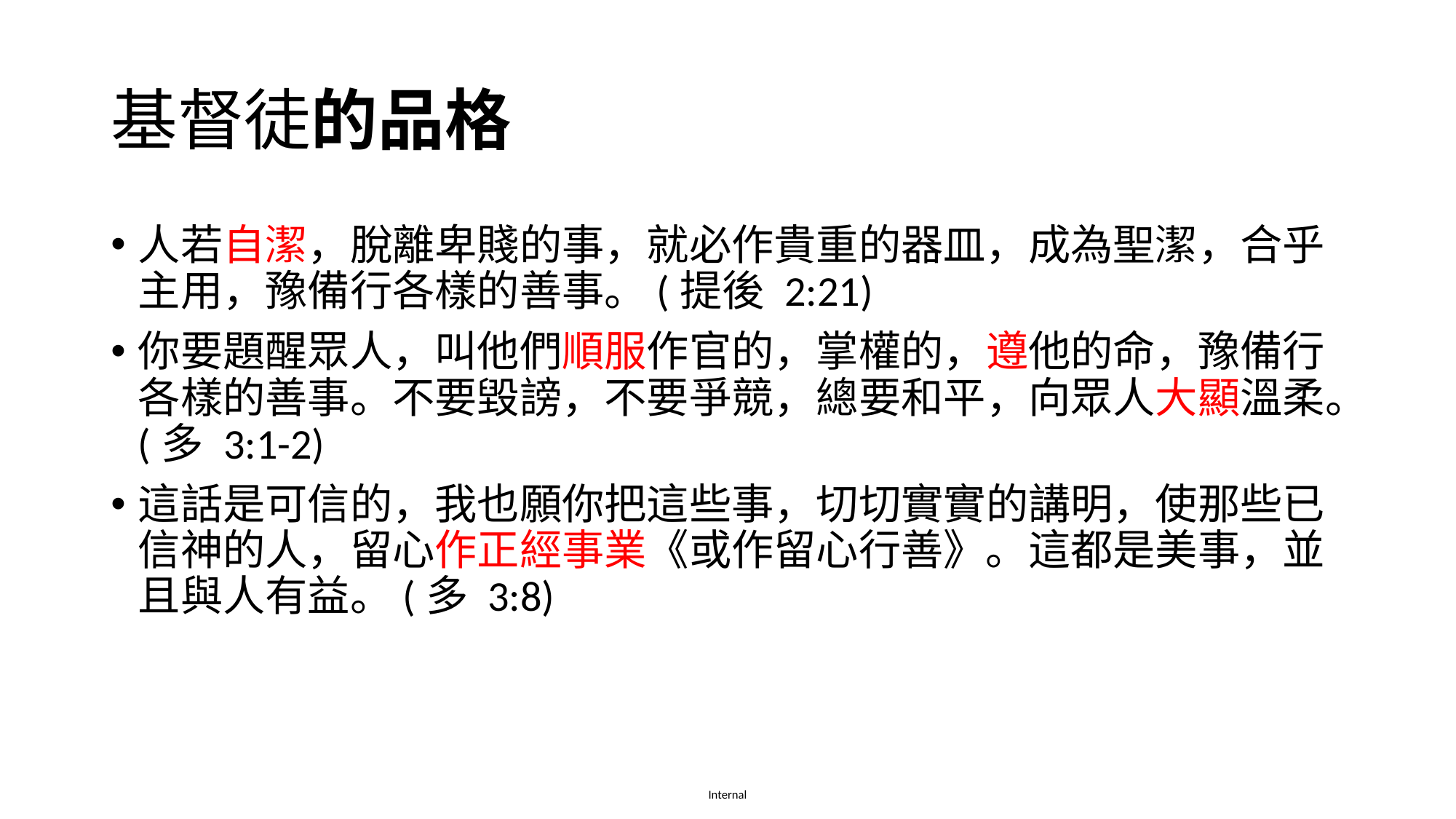

# 基督徒的品格
人若自潔，脫離卑賤的事，就必作貴重的器皿，成為聖潔，合乎主用，豫備行各樣的善事。(提後 2:21)
你要題醒眾人，叫他們順服作官的，掌權的，遵他的命，豫備行各樣的善事。不要毀謗，不要爭競，總要和平，向眾人大顯溫柔。(多 3:1-2)
這話是可信的，我也願你把這些事，切切實實的講明，使那些已信神的人，留心作正經事業《或作留心行善》。這都是美事，並且與人有益。(多 3:8)